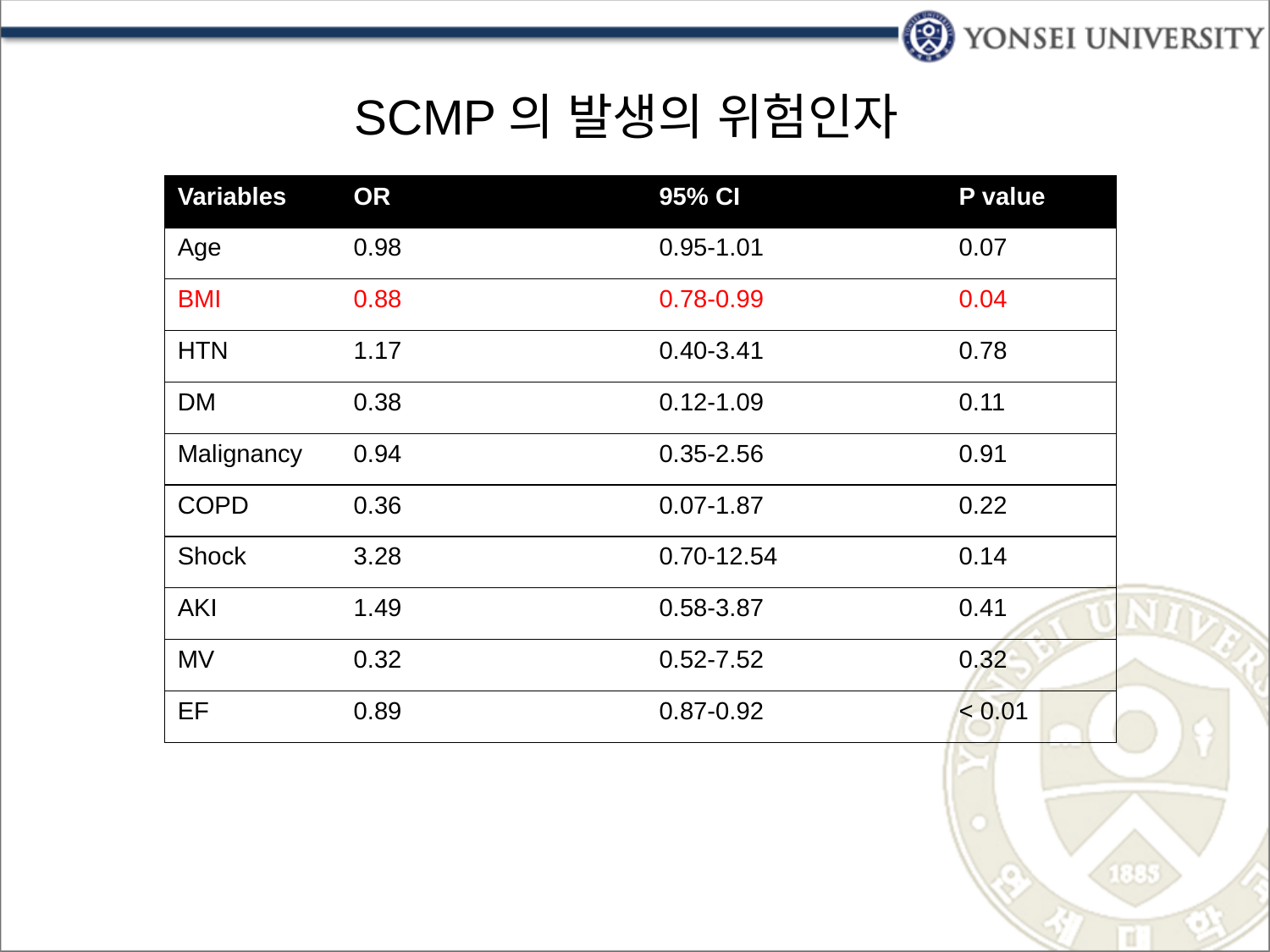

# SCMP의 발생의 위험인자
| Variables | OR | 95% CI | P value |
| --- | --- | --- | --- |
| Age | 0.98 | 0.95-1.01 | 0.07 |
| BMI | 0.88 | 0.78-0.99 | 0.04 |
| HTN | 1.17 | 0.40-3.41 | 0.78 |
| DM | 0.38 | 0.12-1.09 | 0.11 |
| Malignancy | 0.94 | 0.35-2.56 | 0.91 |
| COPD | 0.36 | 0.07-1.87 | 0.22 |
| Shock | 3.28 | 0.70-12.54 | 0.14 |
| AKI | 1.49 | 0.58-3.87 | 0.41 |
| MV | 0.32 | 0.52-7.52 | 0.32 |
| EF | 0.89 | 0.87-0.92 | < 0.01 |